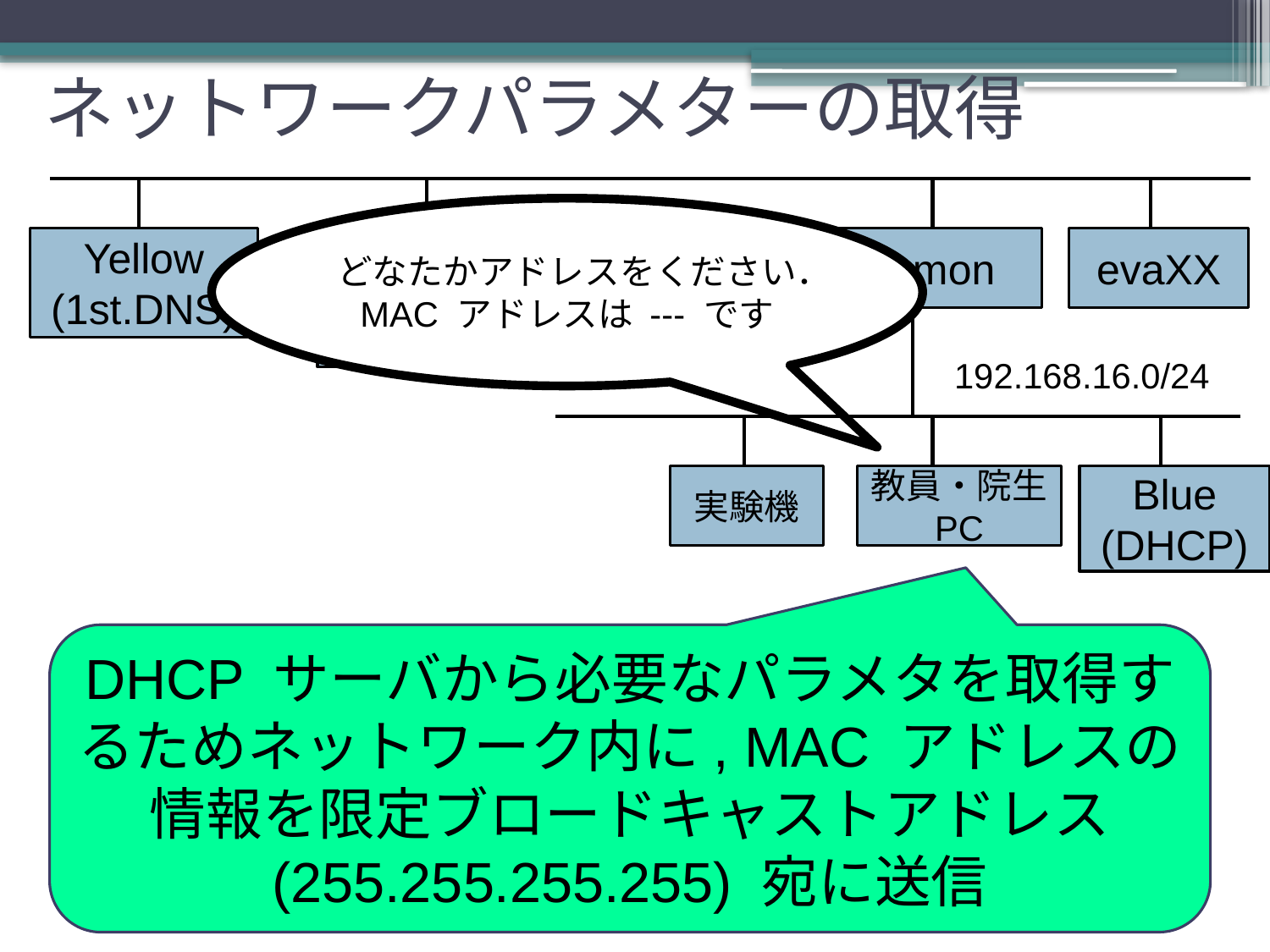

ネットワークパラメターの取得
どなたかアドレスをください．
MAC アドレスは --- です
Yellow
(1st.DNS)
Blue
(2nd.DNS)
lemon
evaXX
192.168.16.0/24
実験機
教員・院生 PC
Blue (DHCP)
DHCP サーバから必要なパラメタを取得するためネットワーク内に, MAC アドレスの情報を限定ブロードキャストアドレス (255.255.255.255) 宛に送信